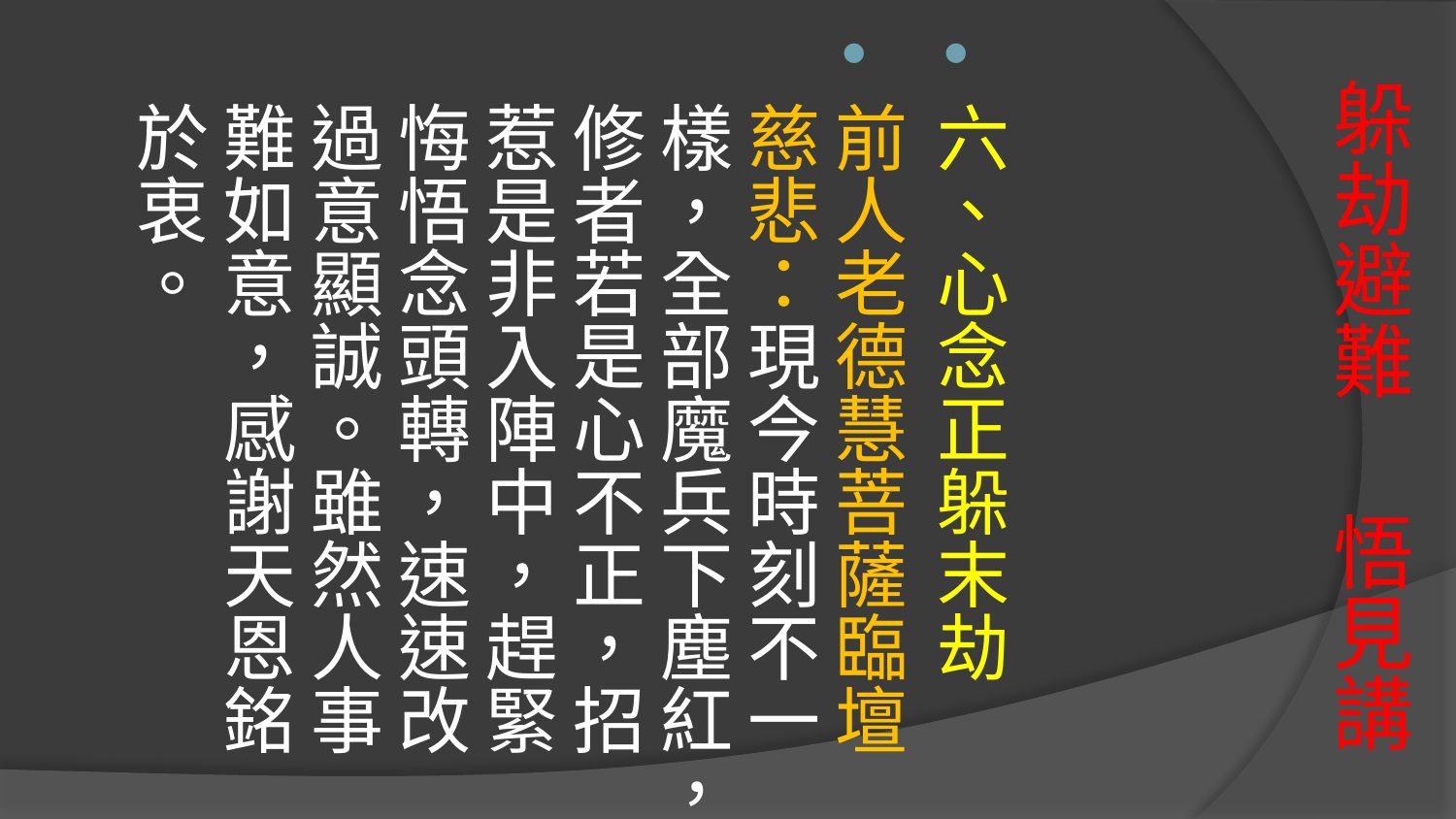

六、心念正躲末劫
前人老德慧菩薩臨壇慈悲：現今時刻不一樣，全部魔兵下塵紅，修者若是心不正，招惹是非入陣中，趕緊悔悟念頭轉，速速改過意顯誠。雖然人事難如意，感謝天恩銘於衷。

# 躲劫避難      悟見講